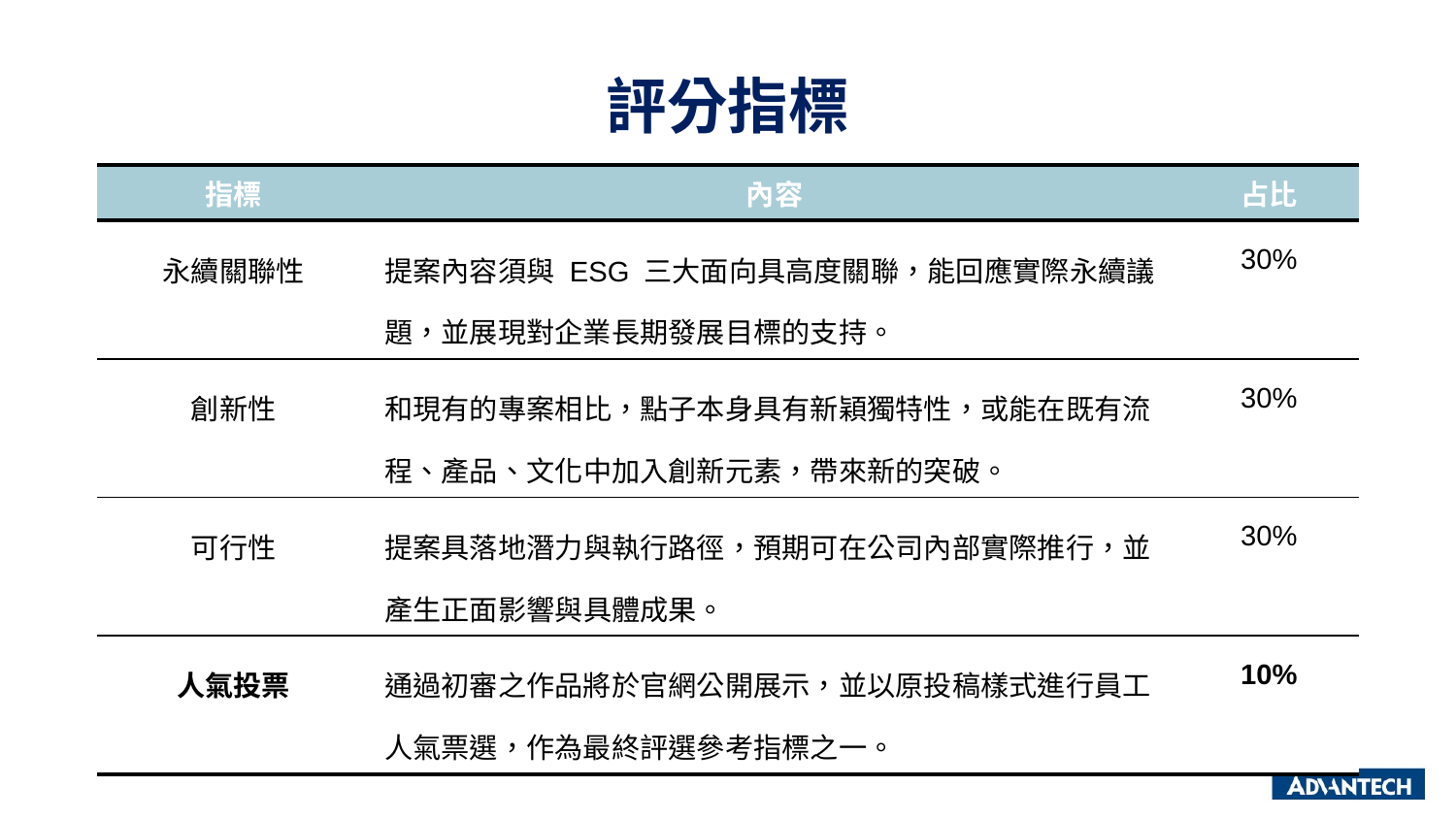

# 評分指標
| 指標 | 內容 | 占比 |
| --- | --- | --- |
| 永續關聯性 | 提案內容須與 ESG 三大面向具高度關聯，能回應實際永續議題，並展現對企業長期發展目標的支持。 | 30% |
| 創新性 | 和現有的專案相比，點子本身具有新穎獨特性，或能在既有流程、產品、文化中加入創新元素，帶來新的突破。 | 30% |
| 可行性 | 提案具落地潛力與執行路徑，預期可在公司內部實際推行，並產生正面影響與具體成果。 | 30% |
| 人氣投票 | 通過初審之作品將於官網公開展示，並以原投稿樣式進行員工人氣票選，作為最終評選參考指標之一。 | 10% |